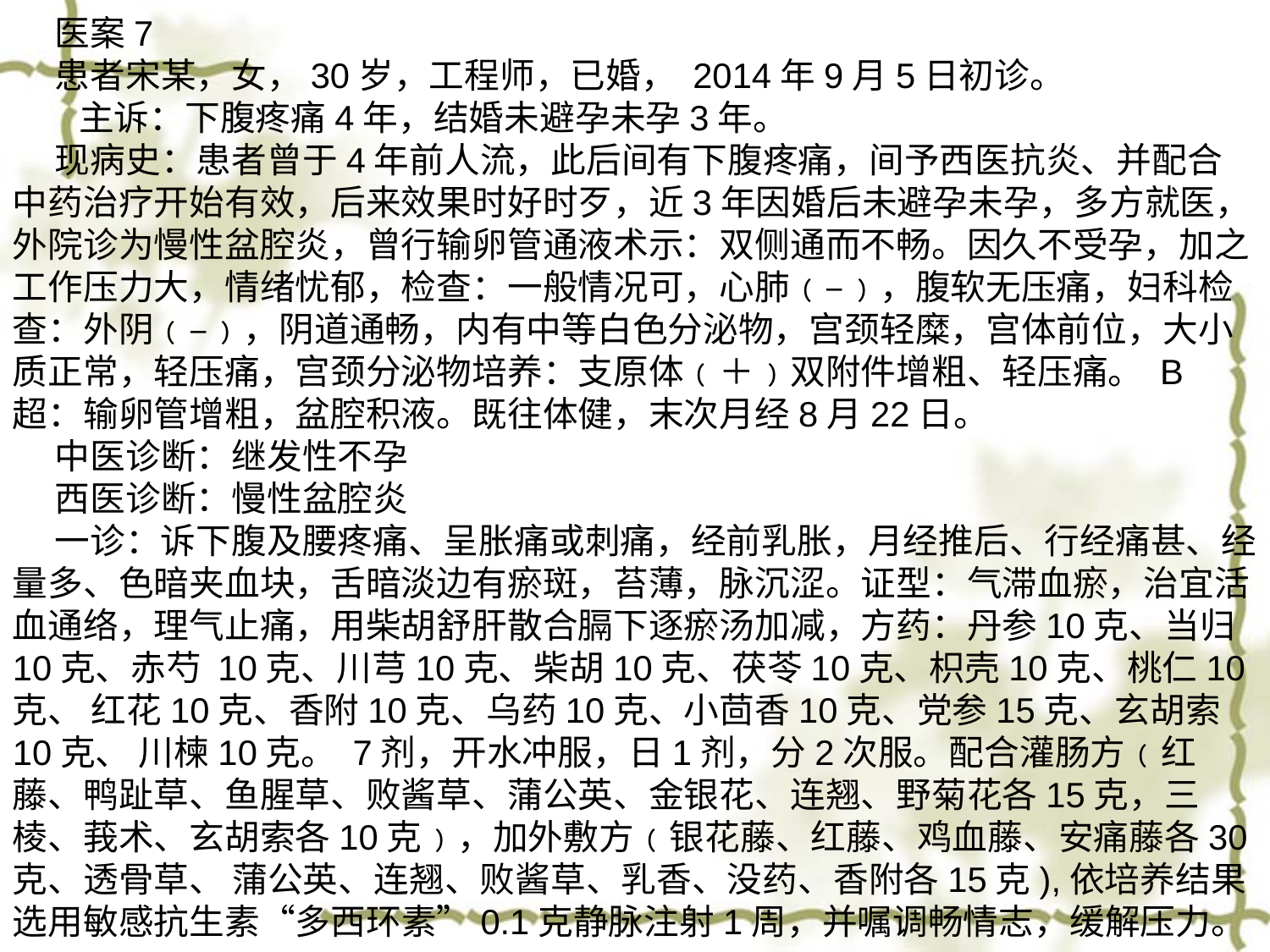

医案7
患者宋某，女，30岁，工程师，已婚， 2014年9月5日初诊。
  主诉：下腹疼痛4年，结婚未避孕未孕3年。
现病史：患者曾于4年前人流，此后间有下腹疼痛，间予西医抗炎、并配合中药治疗开始有效，后来效果时好时歹，近3年因婚后未避孕未孕，多方就医，外院诊为慢性盆腔炎，曾行输卵管通液术示：双侧通而不畅。因久不受孕，加之工作压力大，情绪忧郁，检查：一般情况可，心肺﹙–﹚，腹软无压痛，妇科检查：外阴﹙–﹚，阴道通畅，内有中等白色分泌物，宫颈轻糜，宫体前位，大小质正常，轻压痛，宫颈分泌物培养：支原体﹙＋﹚双附件增粗、轻压痛。 B超：输卵管增粗，盆腔积液。既往体健，末次月经8月22日。
中医诊断：继发性不孕
西医诊断：慢性盆腔炎
一诊：诉下腹及腰疼痛、呈胀痛或刺痛，经前乳胀，月经推后、行经痛甚、经量多、色暗夹血块，舌暗淡边有瘀斑，苔薄，脉沉涩。证型：气滞血瘀，治宜活血通络，理气止痛，用柴胡舒肝散合膈下逐瘀汤加减，方药：丹参10克、当归10克、赤芍 10克、川芎10克、柴胡10克、茯苓10克、枳壳10克、桃仁10克、 红花10克、香附10克、乌药10克、小茴香10克、党参15克、玄胡索10克、 川楝10克。 7剂，开水冲服，日1剂，分2次服。配合灌肠方﹙红藤、鸭趾草、鱼腥草、败酱草、蒲公英、金银花、连翘、野菊花各15克，三棱、莪术、玄胡索各10克﹚，加外敷方﹙银花藤、红藤、鸡血藤、安痛藤各30克、透骨草、 蒲公英、连翘、败酱草、乳香、没药、香附各15克),依培养结果选用敏感抗生素“多西环素”0.1克静脉注射1周，并嘱调畅情志，缓解压力。